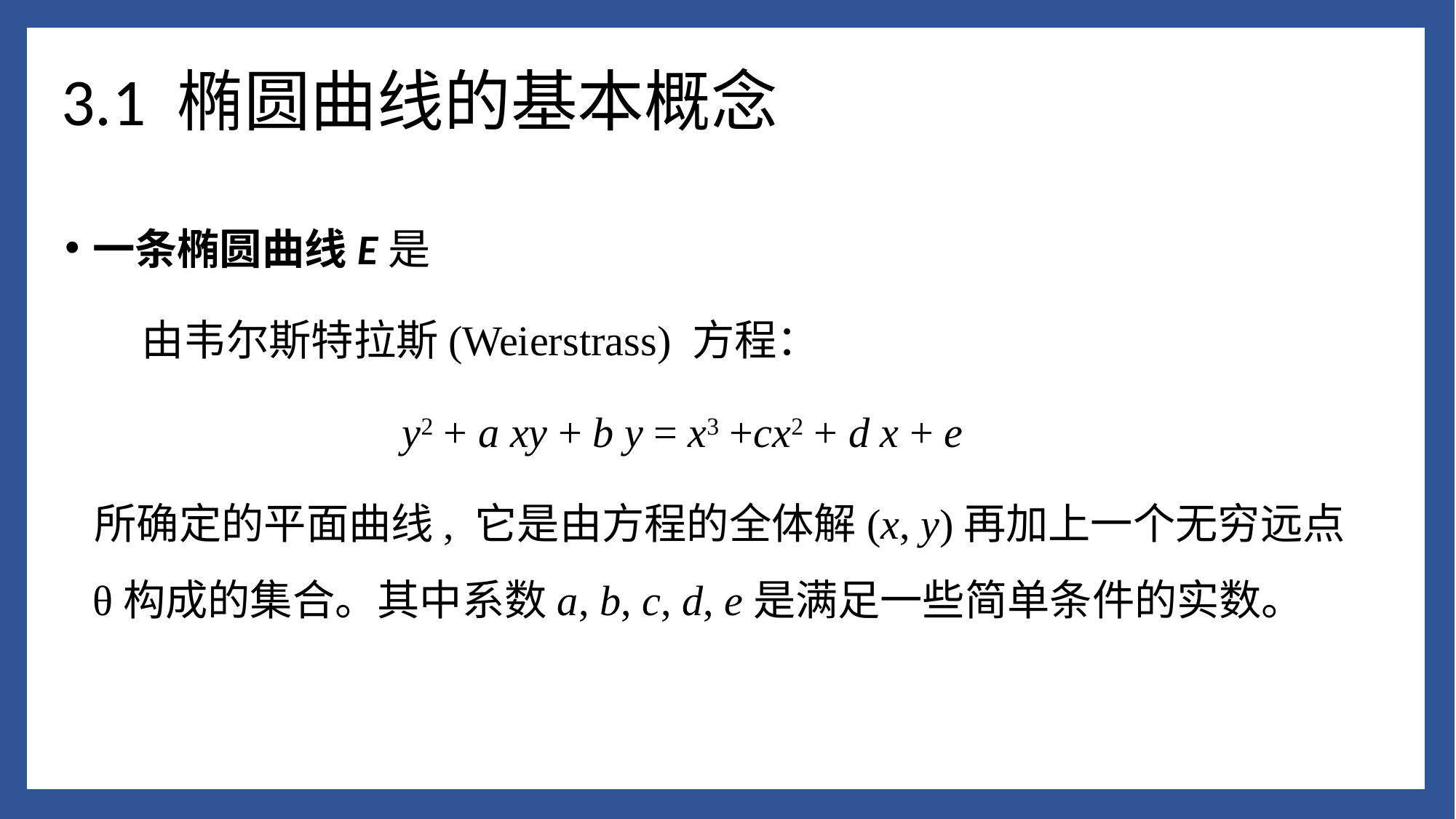

3.1 椭圆曲线的基本概念
一条椭圆曲线E是
       由韦尔斯特拉斯(Weierstrass) 方程：
        y2 + a xy + b y = x3 +cx2 + d x + e
  所确定的平面曲线, 它是由方程的全体解(x, y)再加上一个无穷远点θ构成的集合。其中系数a, b, c, d, e是满足一些简单条件的实数。